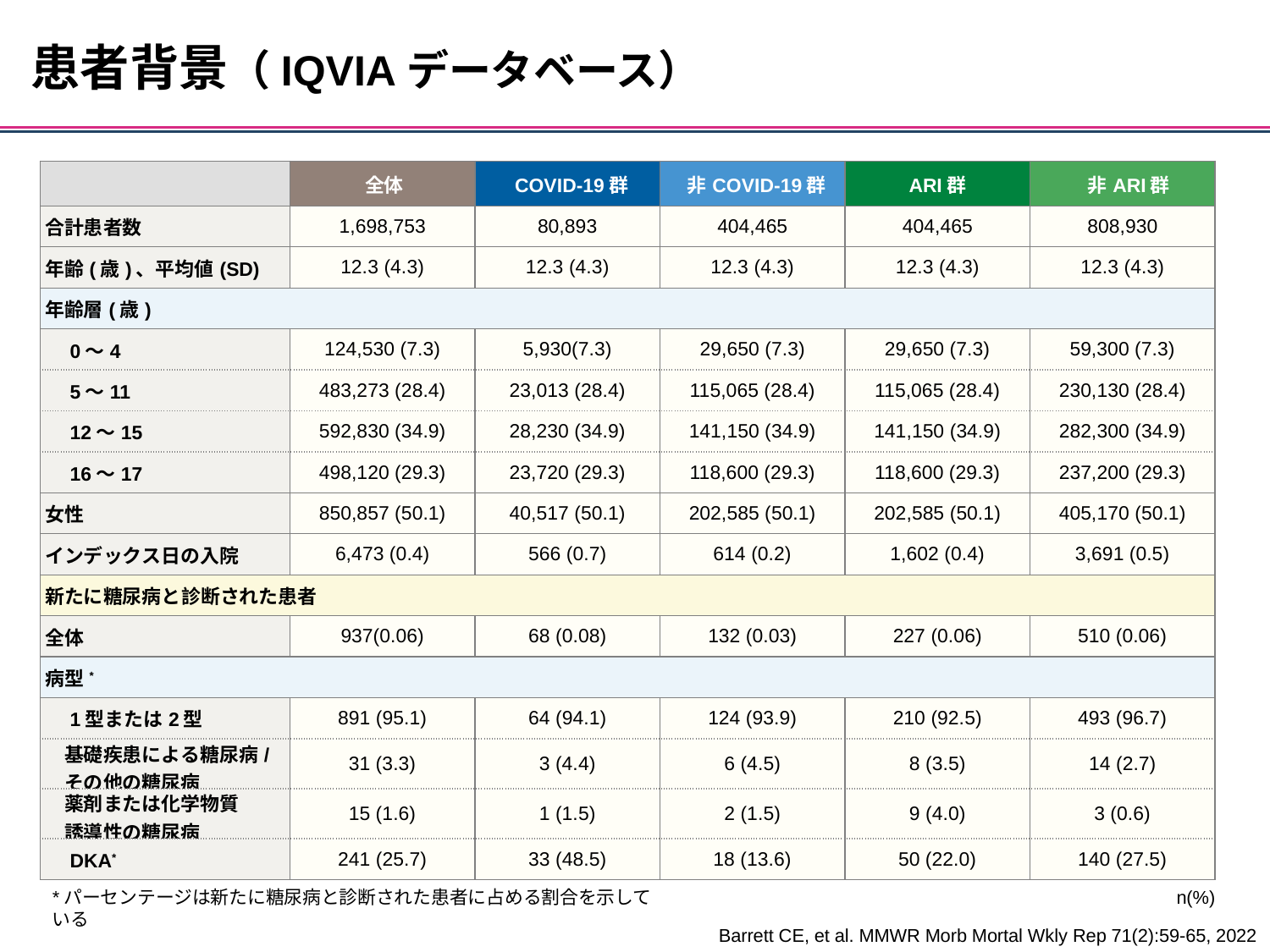

患者背景（IQVIAデータベース）
|  | 全体 | COVID-19群 | 非COVID-19群 | ARI群 | 非ARI群 |
| --- | --- | --- | --- | --- | --- |
| 合計患者数 | 1,698,753 | 80,893 | 404,465 | 404,465 | 808,930 |
| 年齢(歳)、平均値(SD) | 12.3 (4.3) | 12.3 (4.3) | 12.3 (4.3) | 12.3 (4.3) | 12.3 (4.3) |
| 年齢層(歳) |  |  |  |  |  |
| 0～4 | 124,530 (7.3) | 5,930(7.3) | 29,650 (7.3) | 29,650 (7.3) | 59,300 (7.3) |
| 5～11 | 483,273 (28.4) | 23,013 (28.4) | 115,065 (28.4) | 115,065 (28.4) | 230,130 (28.4) |
| 12～15 | 592,830 (34.9) | 28,230 (34.9) | 141,150 (34.9) | 141,150 (34.9) | 282,300 (34.9) |
| 16～17 | 498,120 (29.3) | 23,720 (29.3) | 118,600 (29.3) | 118,600 (29.3) | 237,200 (29.3) |
| 女性 | 850,857 (50.1) | 40,517 (50.1) | 202,585 (50.1) | 202,585 (50.1) | 405,170 (50.1) |
| インデックス日の入院 | 6,473 (0.4) | 566 (0.7) | 614 (0.2) | 1,602 (0.4) | 3,691 (0.5) |
| 新たに糖尿病と診断された患者 |  |  |  |  |  |
| 全体 | 937(0.06) | 68 (0.08) | 132 (0.03) | 227 (0.06) | 510 (0.06) |
| 病型\* |  |  |  |  |  |
| 1型または2型 | 891 (95.1) | 64 (94.1) | 124 (93.9) | 210 (92.5) | 493 (96.7) |
| 基礎疾患による糖尿病/ 　その他の糖尿病 | 31 (3.3) | 3 (4.4) | 6 (4.5) | 8 (3.5) | 14 (2.7) |
| 薬剤または化学物質 　誘導性の糖尿病 | 15 (1.6) | 1 (1.5) | 2 (1.5) | 9 (4.0) | 3 (0.6) |
| DKA\* | 241 (25.7) | 33 (48.5) | 18 (13.6) | 50 (22.0) | 140 (27.5) |
*パーセンテージは新たに糖尿病と診断された患者に占める割合を示している
n(%)
Barrett CE, et al. MMWR Morb Mortal Wkly Rep 71(2):59-65, 2022